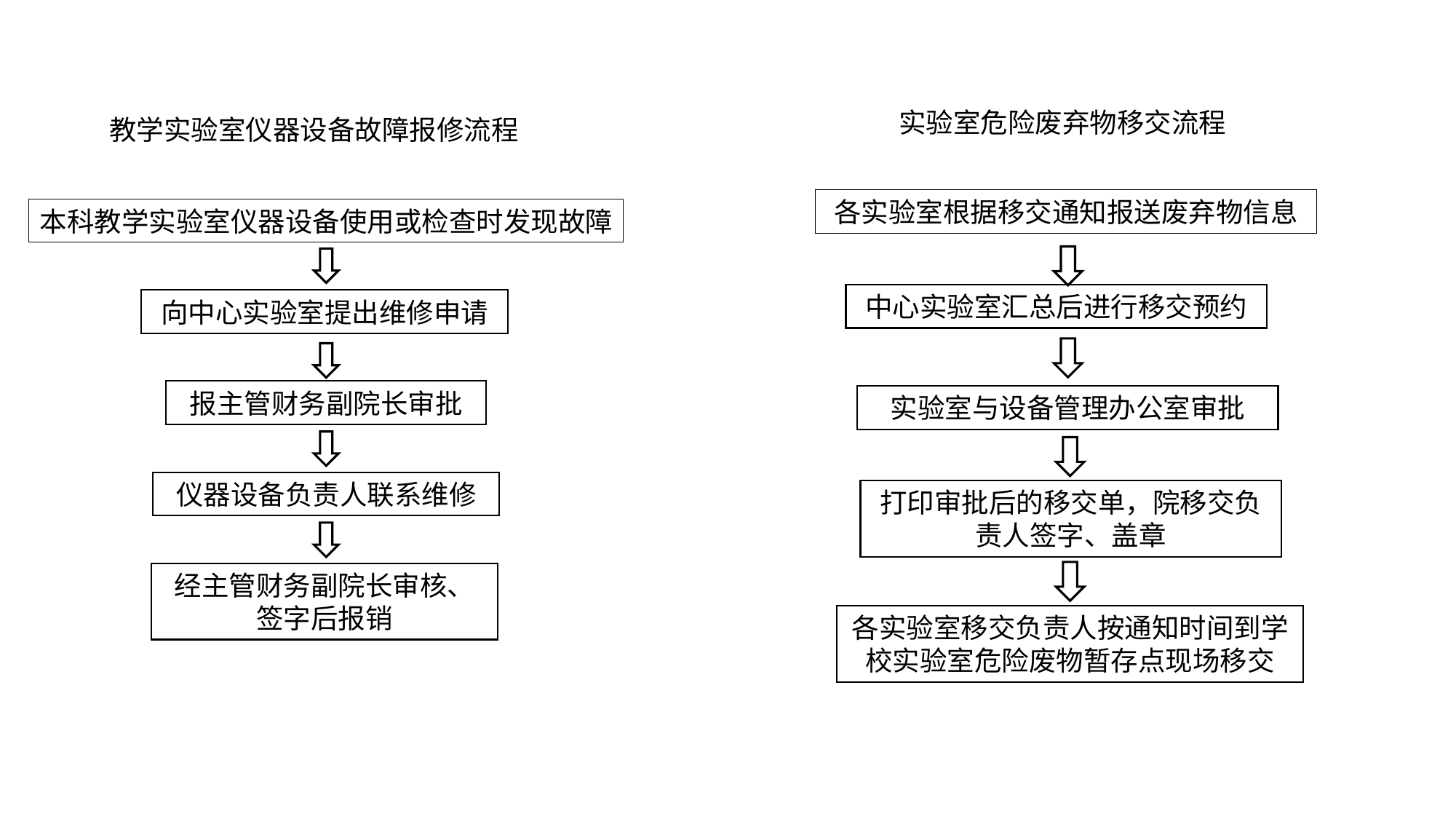

实验室危险废弃物移交流程
各实验室根据移交通知报送废弃物信息

中心实验室汇总后进行移交预约

实验室与设备管理办公室审批

打印审批后的移交单，院移交负责人签字、盖章

各实验室移交负责人按通知时间到学校实验室危险废物暂存点现场移交
教学实验室仪器设备故障报修流程
本科教学实验室仪器设备使用或检查时发现故障

向中心实验室提出维修申请

报主管财务副院长审批

仪器设备负责人联系维修

经主管财务副院长审核、签字后报销